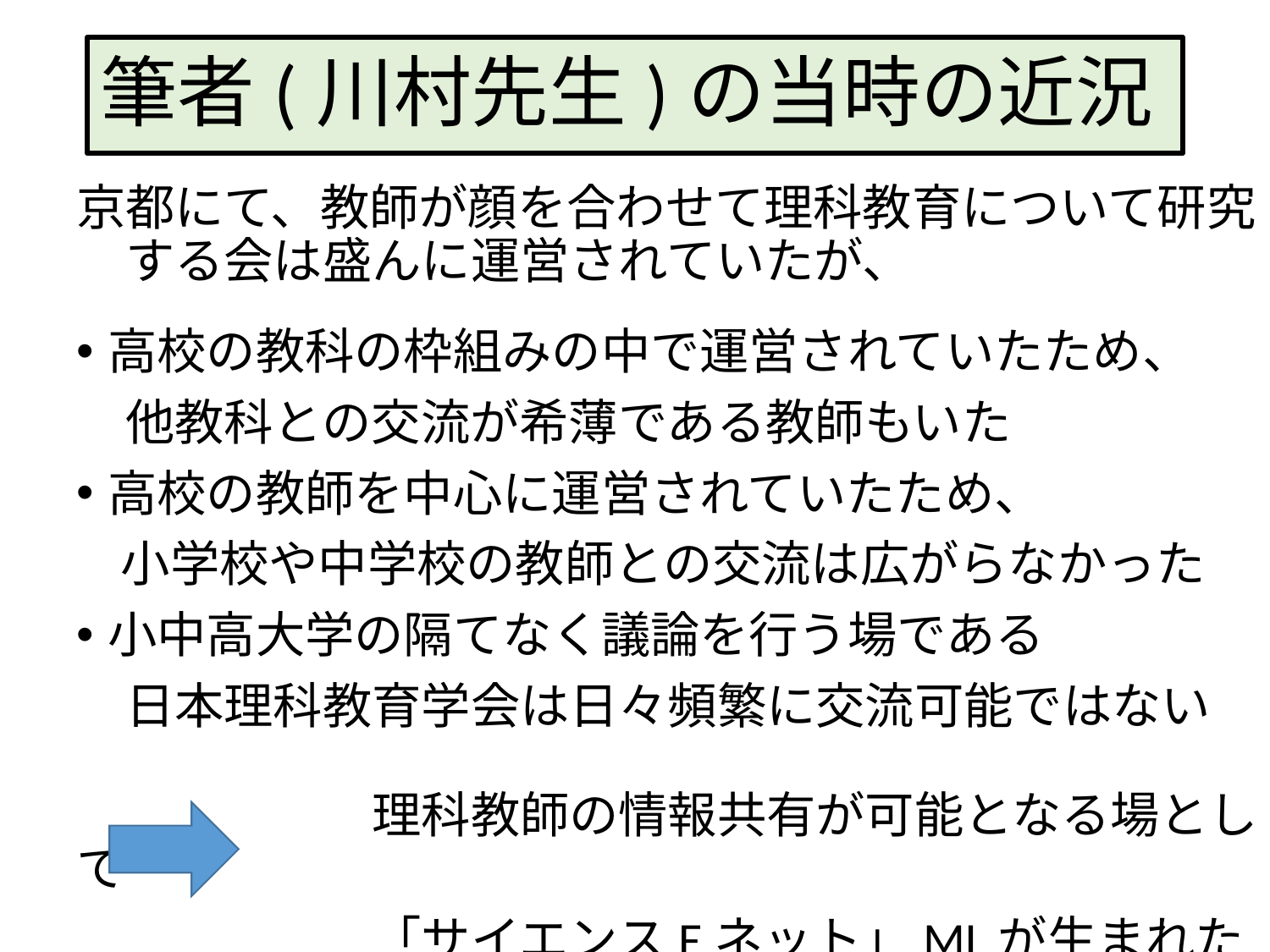

# 筆者(川村先生)の当時の近況
京都にて、教師が顔を合わせて理科教育について研究　する会は盛んに運営されていたが、

高校の教科の枠組みの中で運営されていたため、
　他教科との交流が希薄である教師もいた
高校の教師を中心に運営されていたため、
   小学校や中学校の教師との交流は広がらなかった
小中高大学の隔てなく議論を行う場である
　日本理科教育学会は日々頻繁に交流可能ではない

　　　　　　理科教師の情報共有が可能となる場として
　　　　　　「サイエンスEネット」MLが生まれた